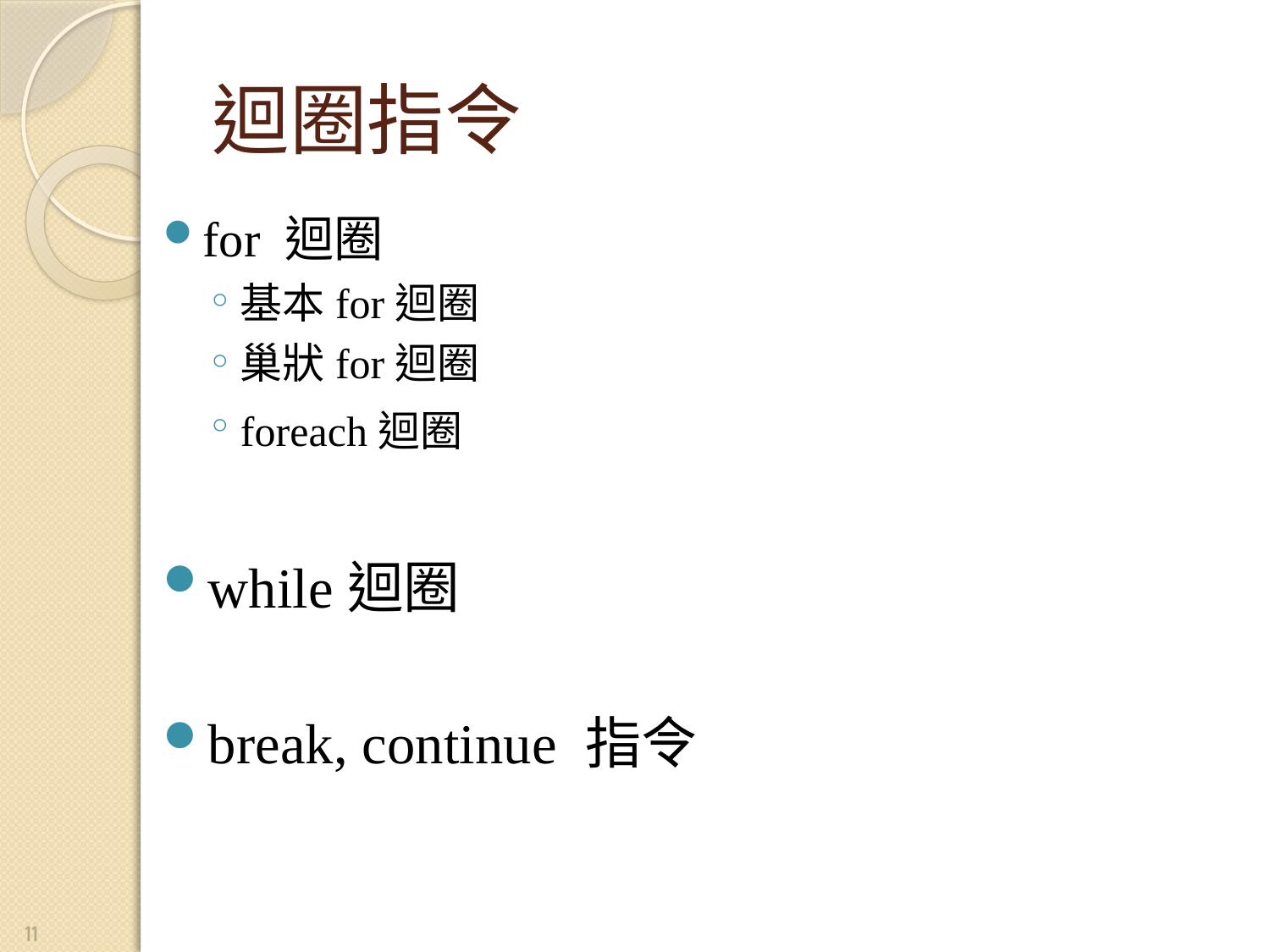

# 迴圈指令
for 迴圈
基本for迴圈
巢狀for迴圈
foreach迴圈

while迴圈

break, continue 指令

11